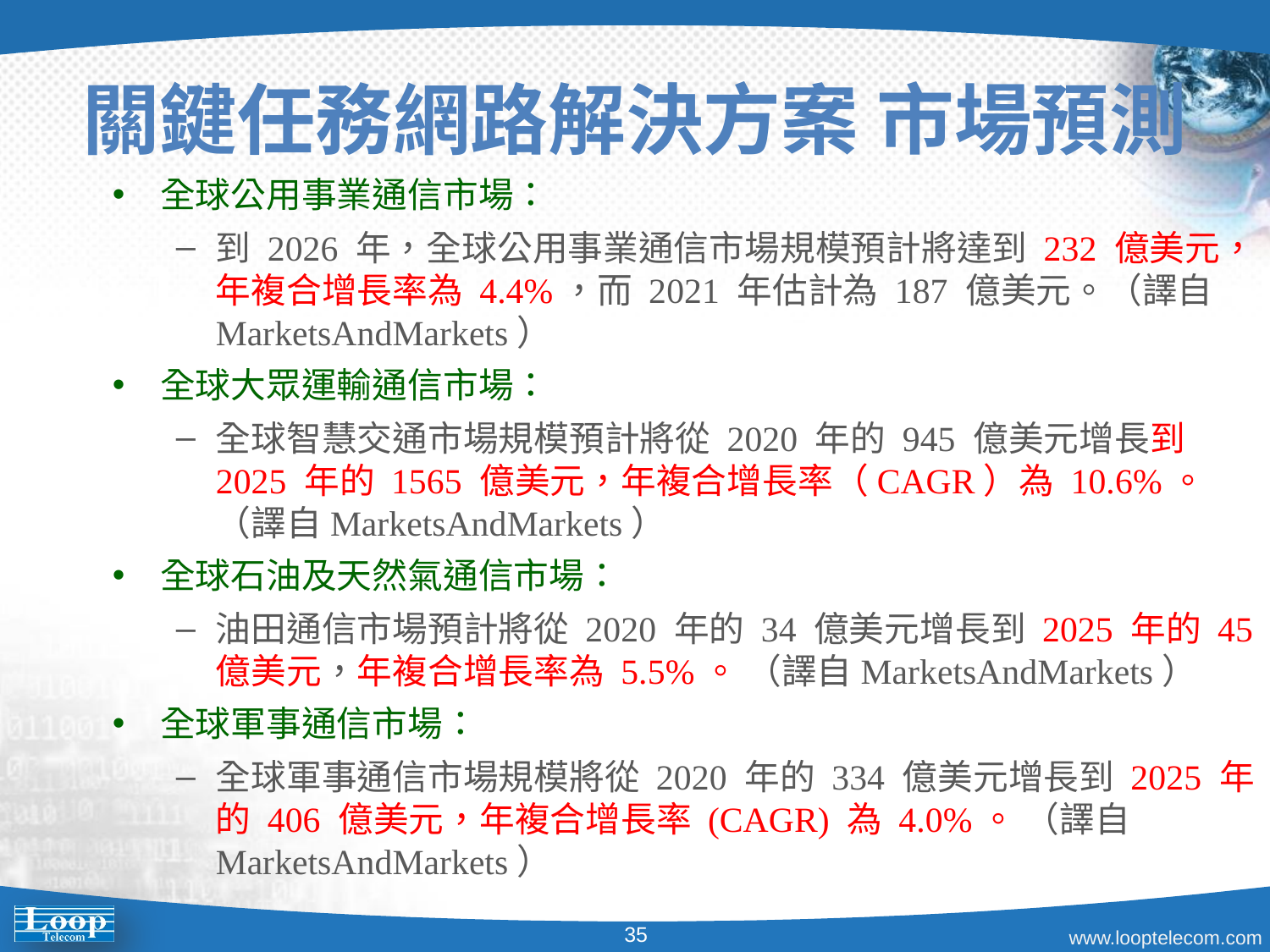

關鍵任務網路解決方案 市場預測
全球公用事業通信市場：
到 2026 年，全球公用事業通信市場規模預計將達到 232 億美元，年複合增長率為 4.4%，而 2021 年估計為 187 億美元。（譯自MarketsAndMarkets）
全球大眾運輸通信市場：
全球智慧交通市場規模預計將從 2020 年的 945 億美元增長到 2025 年的 1565 億美元，年複合增長率（CAGR）為 10.6%。（譯自MarketsAndMarkets）
全球石油及天然氣通信市場：
油田通信市場預計將從 2020 年的 34 億美元增長到 2025 年的 45 億美元，年複合增長率為 5.5%。 （譯自MarketsAndMarkets）
全球軍事通信市場：
全球軍事通信市場規模將從 2020 年的 334 億美元增長到 2025 年的 406 億美元，年複合增長率 (CAGR) 為 4.0%。 （譯自MarketsAndMarkets）
35